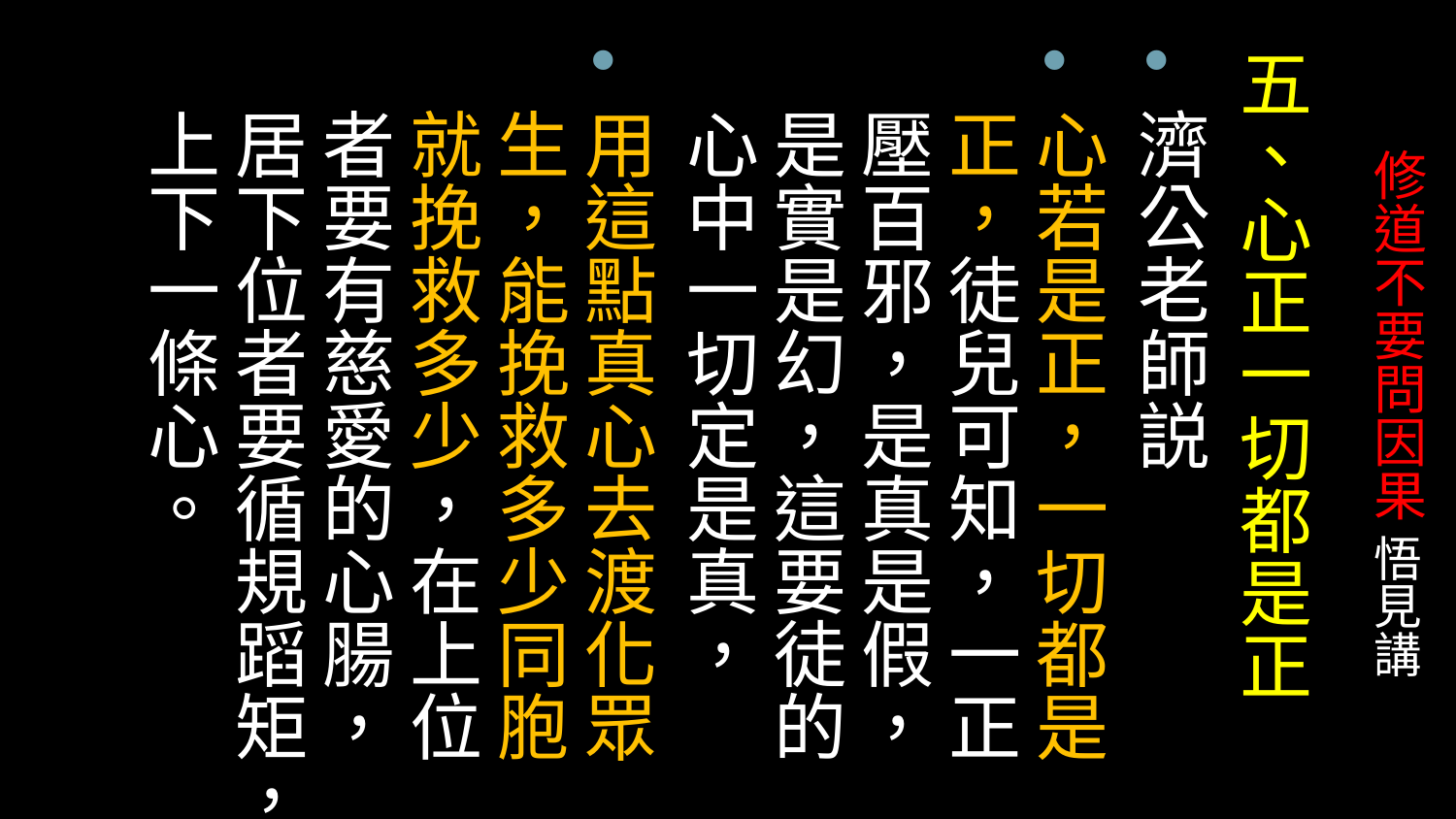

五、心正一切都是正
濟公老師説
心若是正，一切都是正，徒兒可知，一正壓百邪，是真是假，是實是幻，這要徒的心中一切定是真，
用這點真心去渡化眾生，能挽救多少同胞就挽救多少，在上位者要有慈愛的心腸，居下位者要循規蹈矩，上下一條心。

# 修道不要問因果 悟見講